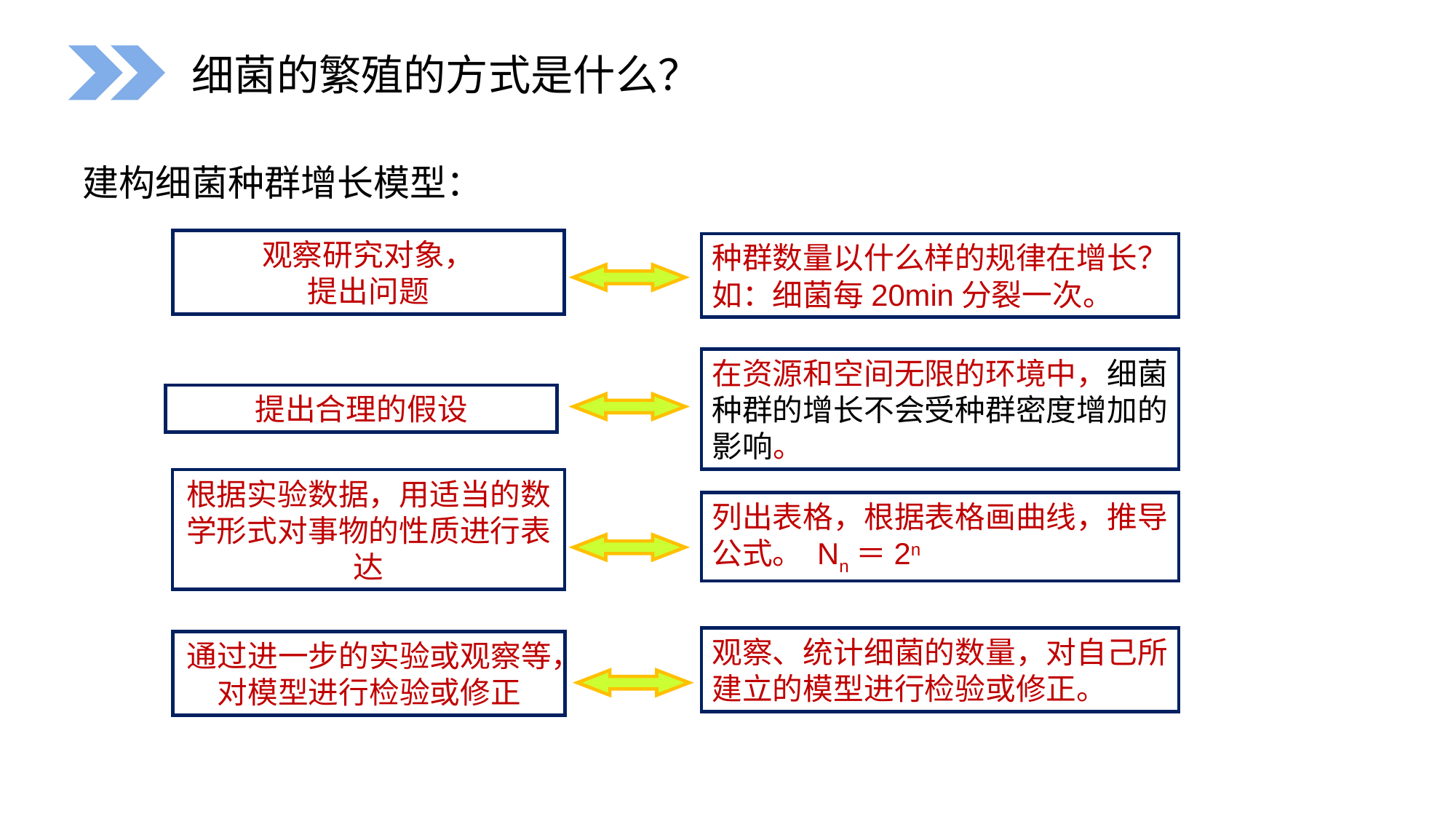

细菌的繁殖的方式是什么？
建构细菌种群增长模型：
观察研究对象，
提出问题
种群数量以什么样的规律在增长？如：细菌每20min分裂一次。

在资源和空间无限的环境中，细菌种群的增长不会受种群密度增加的影响。
提出合理的假设

根据实验数据，用适当的数学形式对事物的性质进行表达
列出表格，根据表格画曲线，推导公式。 Nn＝2n

观察、统计细菌的数量，对自己所建立的模型进行检验或修正。
通过进一步的实验或观察等，对模型进行检验或修正